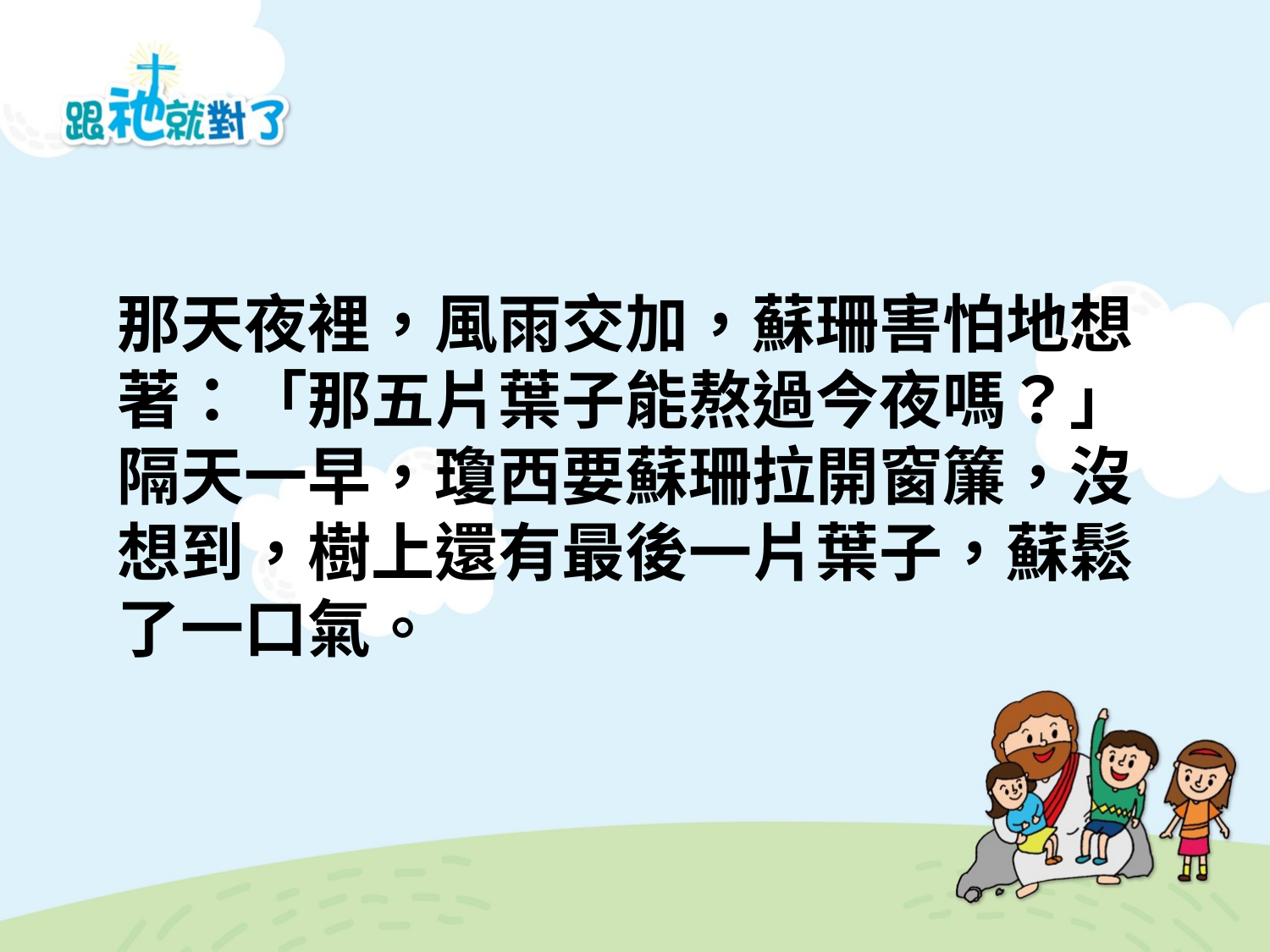

那天夜裡，風雨交加，蘇珊害怕地想著：「那五片葉子能熬過今夜嗎？」隔天一早，瓊西要蘇珊拉開窗簾，沒想到，樹上還有最後一片葉子，蘇鬆了一口氣。